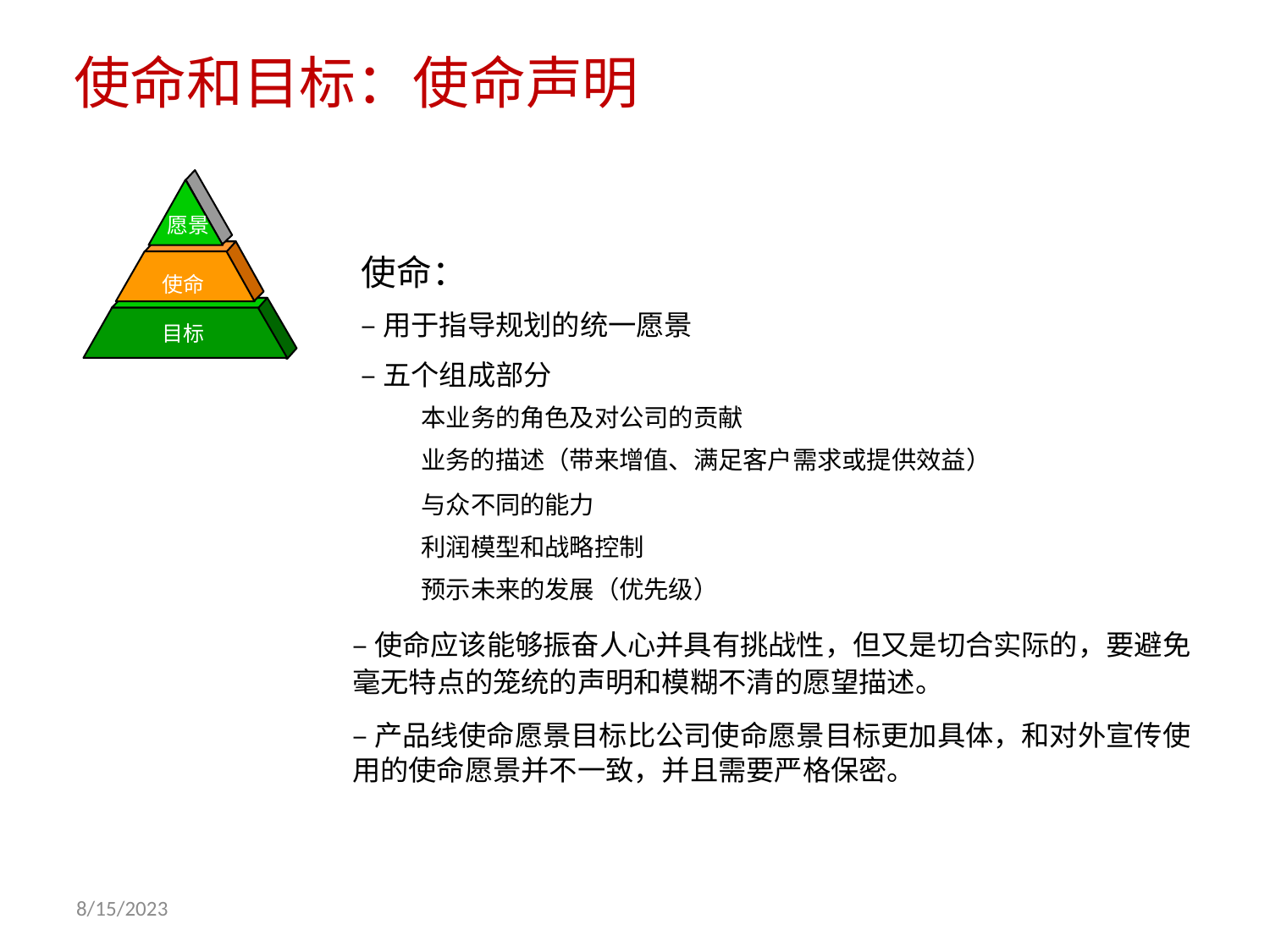

使命和目标：使命声明

	愿景

使命

目标

	使命：
	–用于指导规划的统一愿景
	–五个组成部分
		本业务的角色及对公司的贡献
		业务的描述（带来增值、满足客户需求或提供效益）
		与众不同的能力
		利润模型和战略控制
		预示未来的发展（优先级）

–使命应该能够振奋人心并具有挑战性，但又是切合实际的，要避免
毫无特点的笼统的声明和模糊不清的愿望描述。

–产品线使命愿景目标比公司使命愿景目标更加具体，和对外宣传使
用的使命愿景并不一致，并且需要严格保密。

8/15/2023